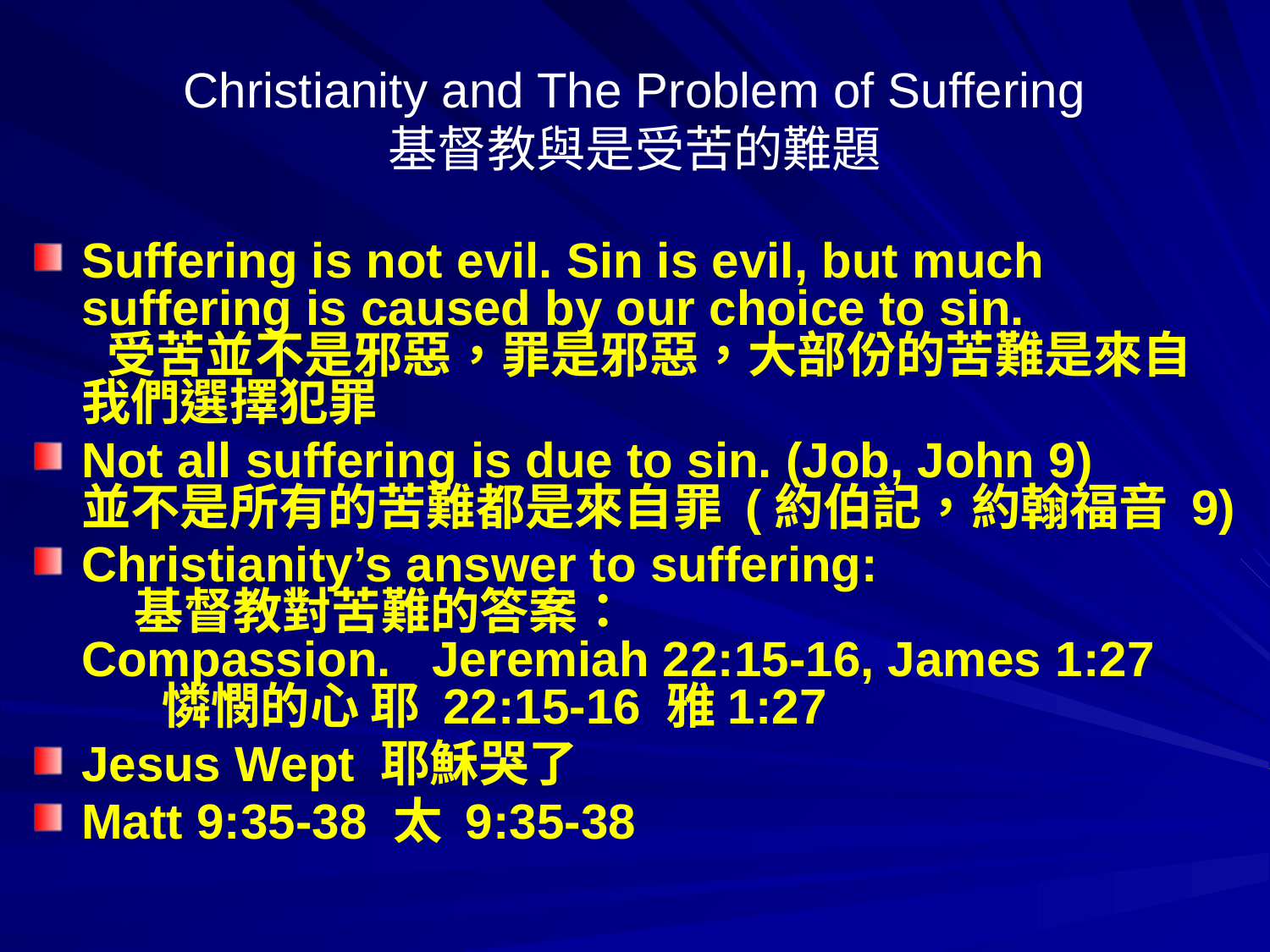

# Christianity and The Problem of Suffering 基督教與是受苦的難題
Suffering is not evil. Sin is evil, but much suffering is caused by our choice to sin.                 受苦並不是邪惡，罪是邪惡，大部份的苦難是來自我們選擇犯罪
Not all suffering is due to sin. (Job, John 9)         並不是所有的苦難都是來自罪 (約伯記，約翰福音 9)
Christianity’s answer to suffering:                             基督教對苦難的答案：                                                   Compassion.   Jeremiah 22:15-16, James 1:27           憐憫的心 耶 22:15-16 雅1:27
Jesus Wept 耶穌哭了
Matt 9:35-38 太 9:35-38